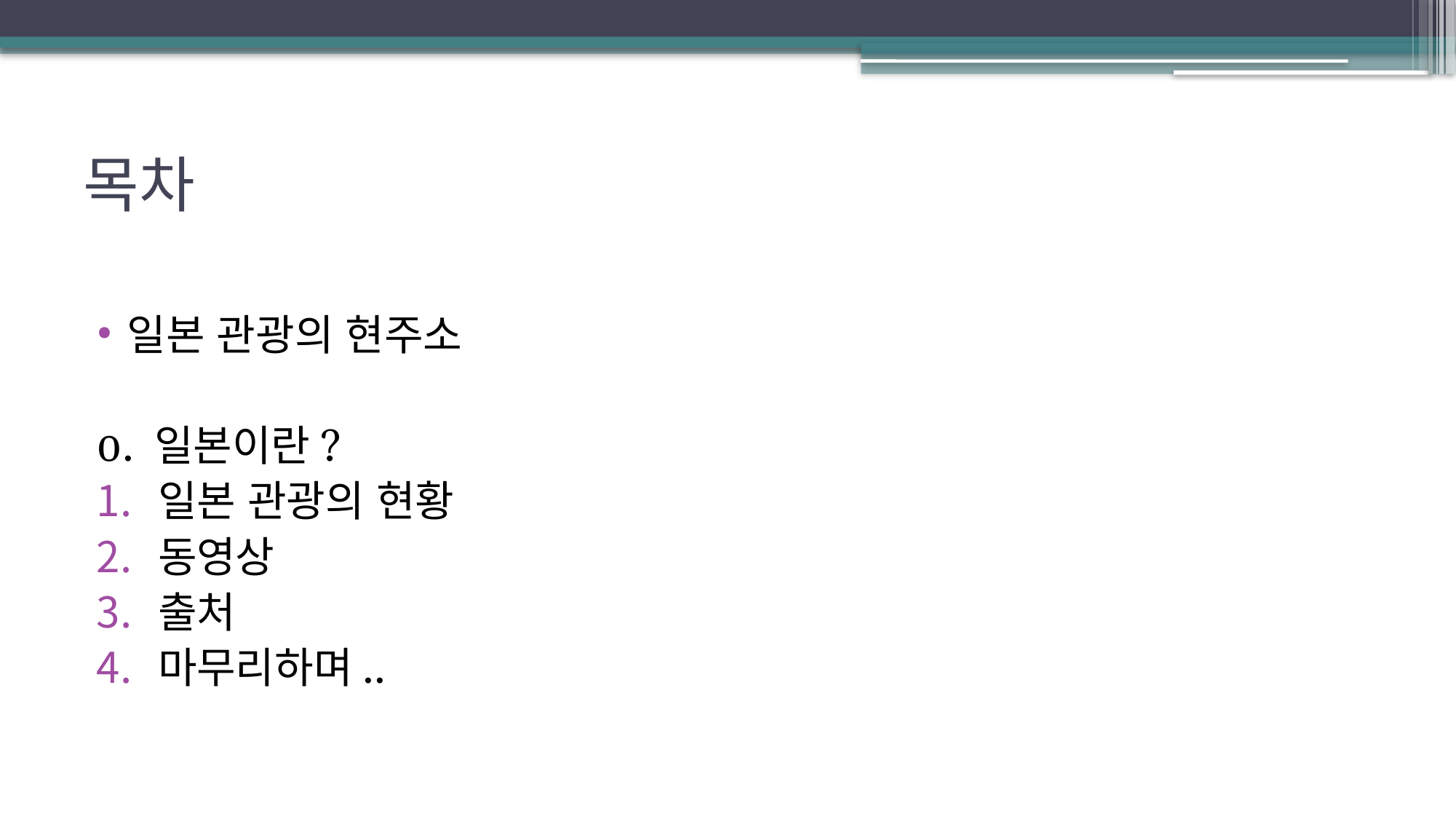

# 목차

일본 관광의 현주소

0. 일본이란?
일본 관광의 현황
동영상
출처
마무리하며..